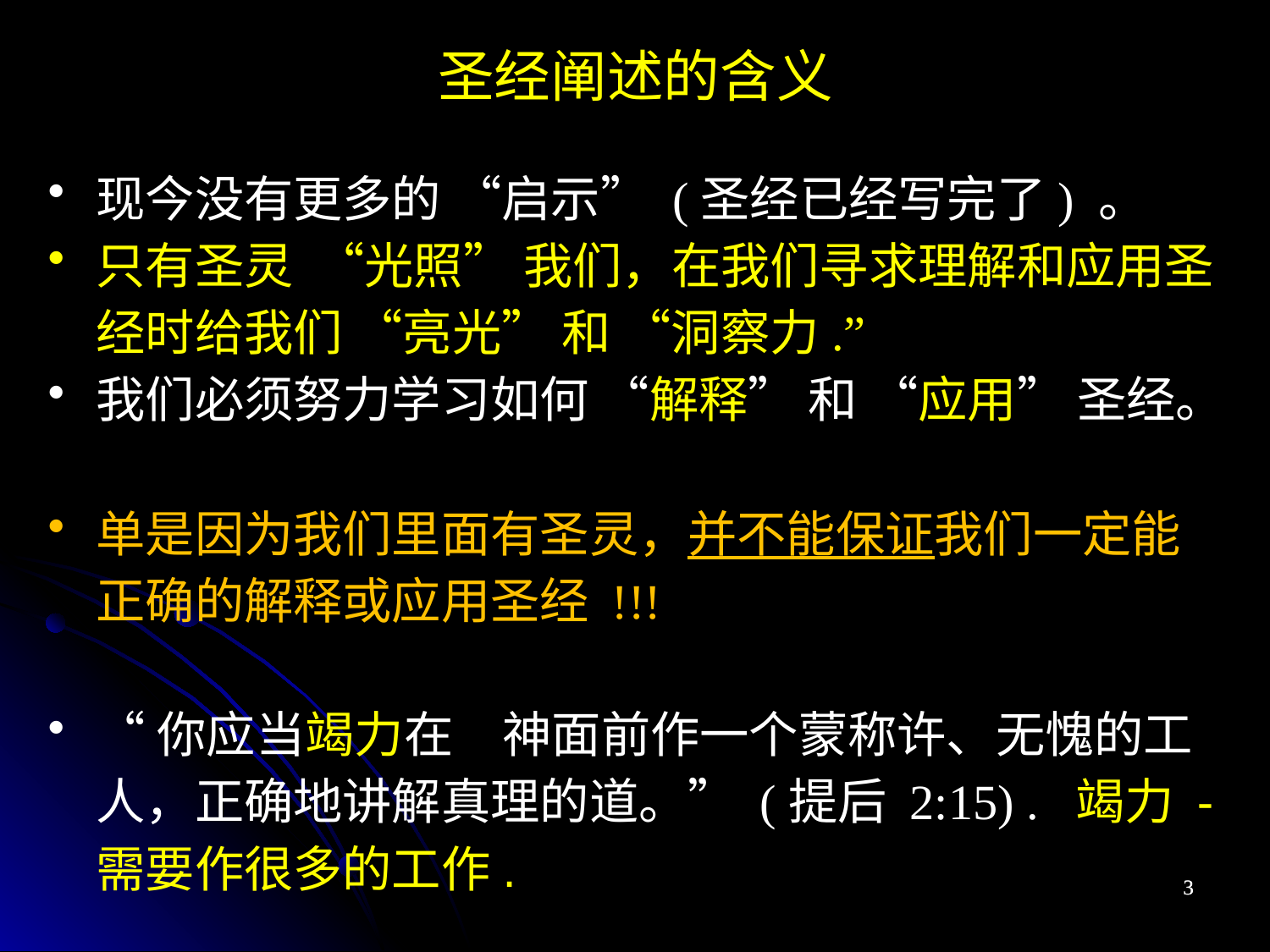

圣经阐述的含义

现今没有更多的 “启示” (圣经已经写完了) 。
只有圣灵  “光照” 我们，在我们寻求理解和应用圣经时给我们 “亮光” 和 “洞察力.”
我们必须努力学习如何 “解释” 和 “应用” 圣经。

单是因为我们里面有圣灵，并不能保证我们一定能正确的解释或应用圣经 !!!

“你应当竭力在　神面前作一个蒙称许、无愧的工人，正确地讲解真理的道。” (提后 2:15) .  竭力 - 需要作很多的工作.
3
3